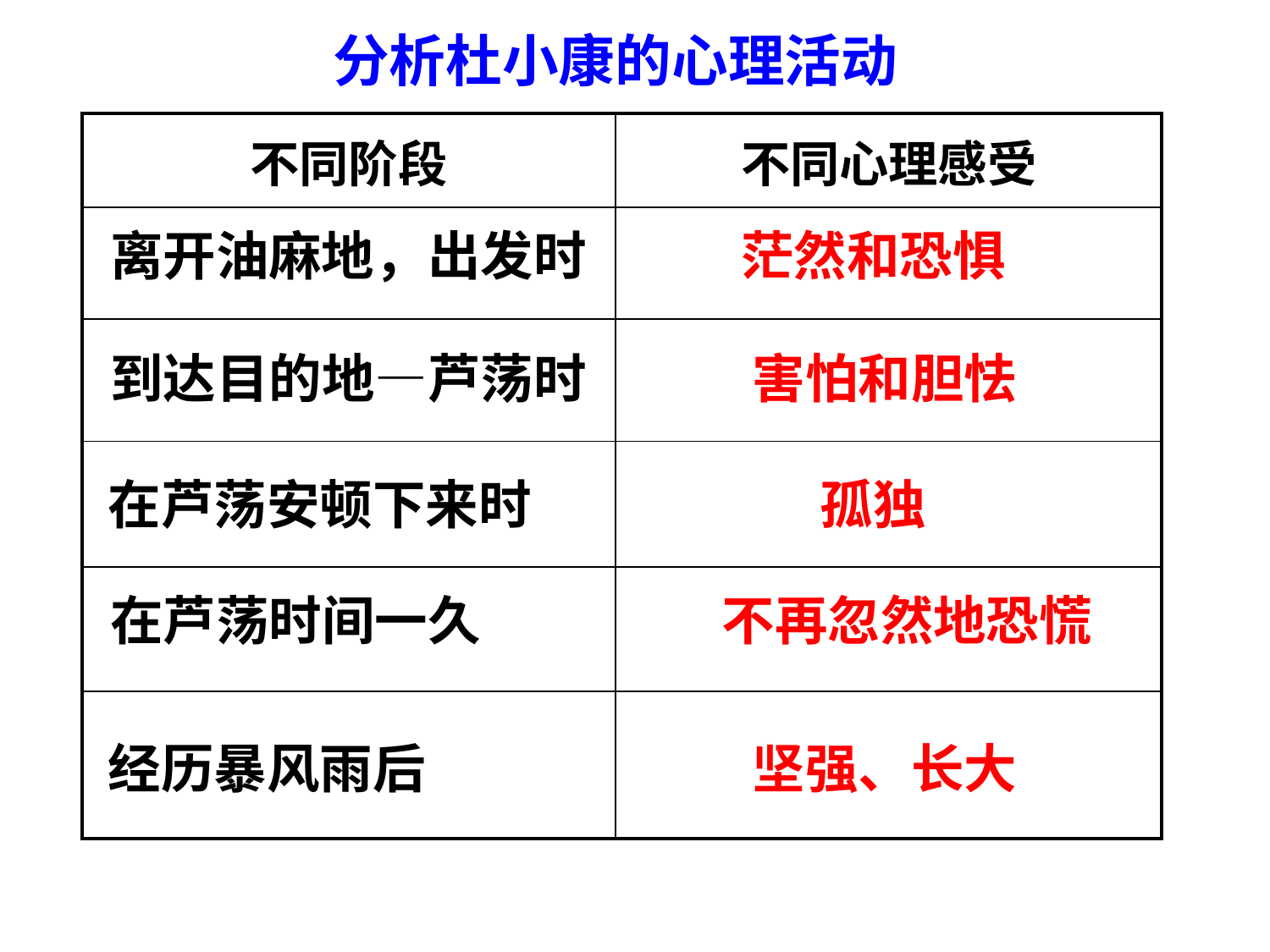

分析杜小康的心理活动
| 不同阶段 | 不同心理感受 |
| --- | --- |
|  |  |
|  |  |
|  |  |
|  |  |
|  |  |
离开油麻地，出发时
茫然和恐惧
到达目的地—芦荡时
害怕和胆怯
在芦荡安顿下来时
孤独
在芦荡时间一久
不再忽然地恐慌
经历暴风雨后
坚强、长大